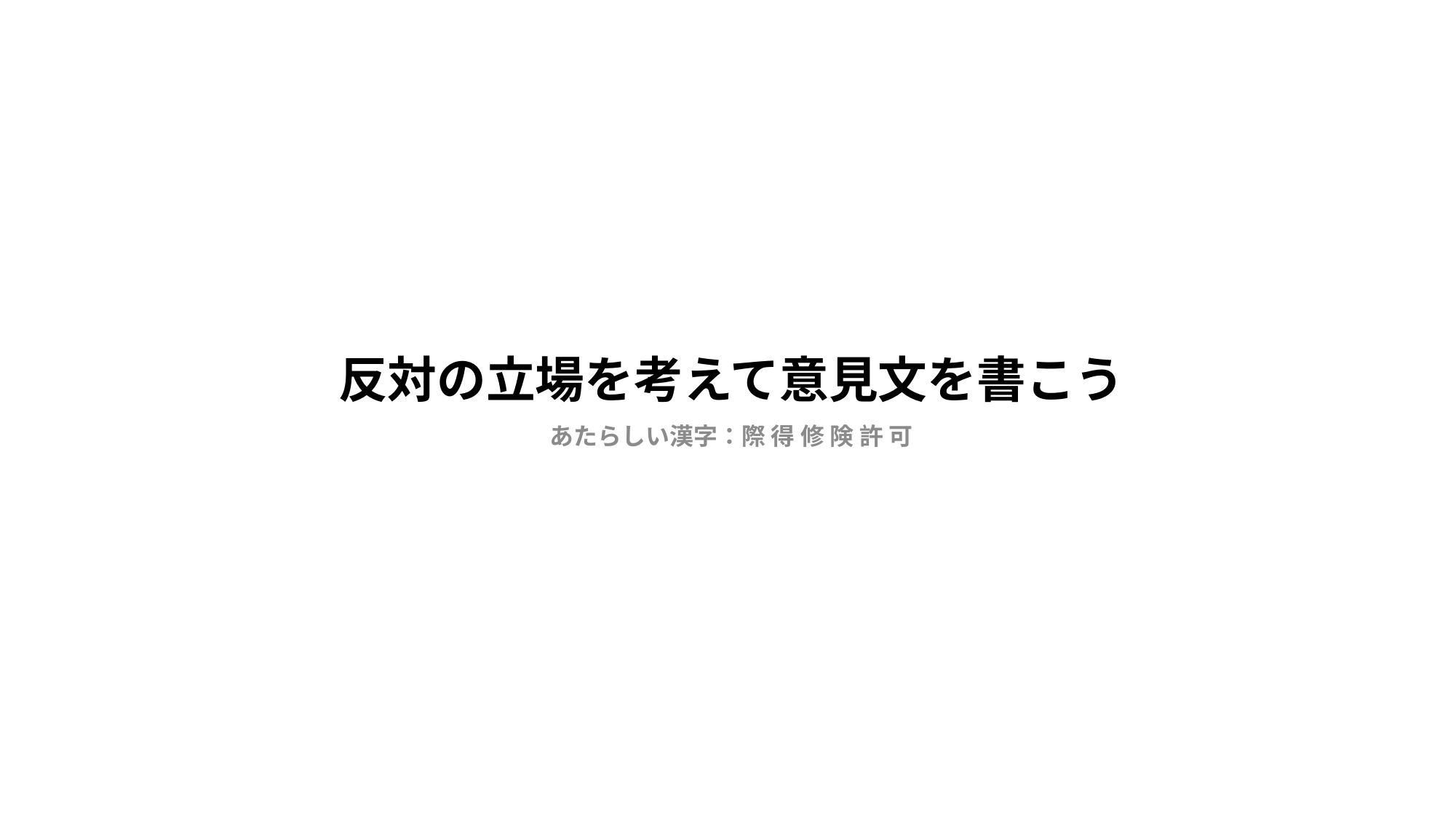

# 反対の立場を考えて意見文を書こう
あたらしい漢字：際 得 修 険 許 可